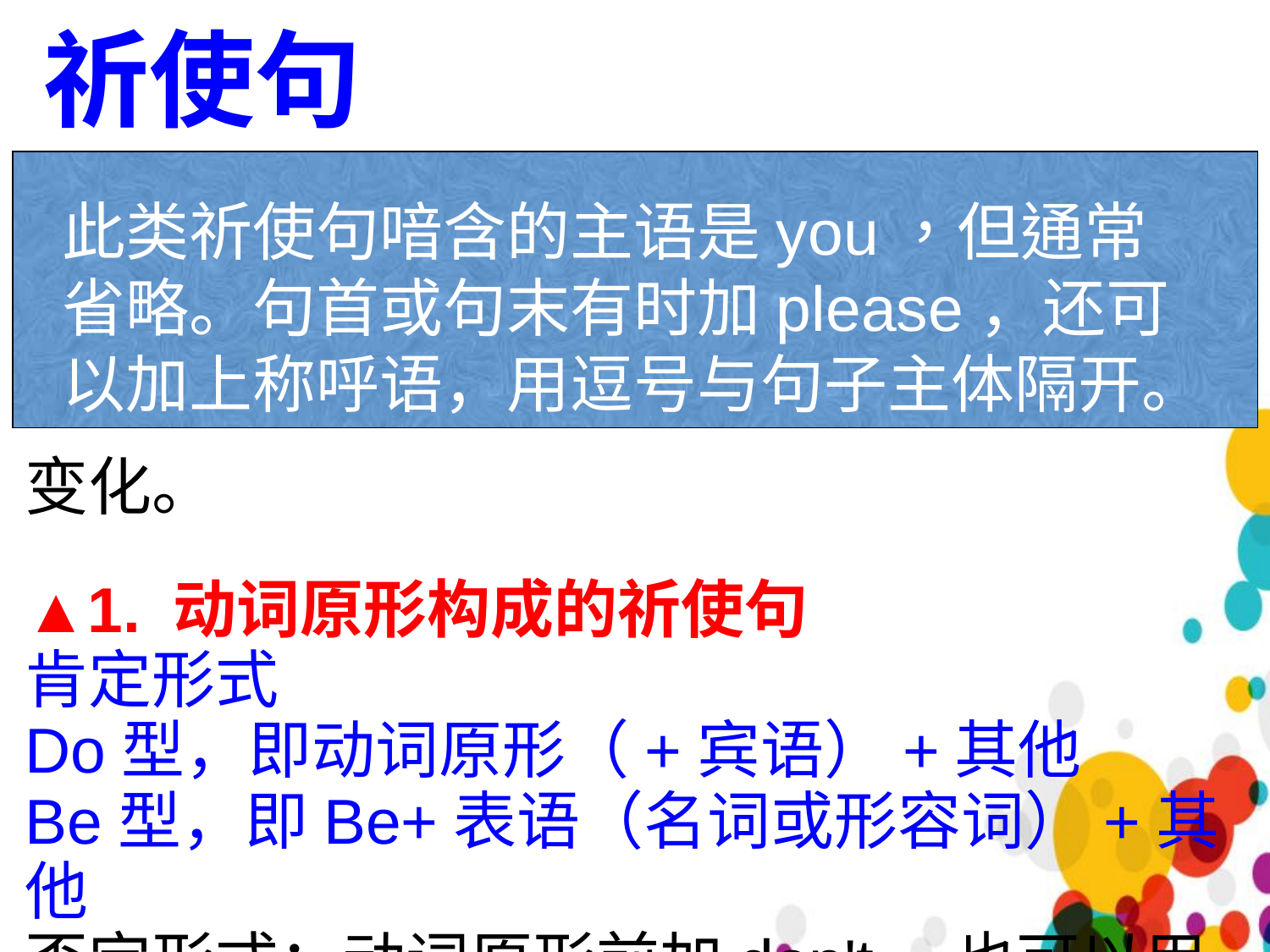

祈使句
      祈使句表达说话人对对方的叮嘱、劝告、希望、禁止、建议、请求或命令等。祈使句一 般以动词原形开头，无时态和数的变化。

▲1. 动词原形构成的祈使句
肯定形式
Do型，即动词原形（+宾语）+其他
Be型，即Be+表语（名词或形容词）+其他
否定形式：动词原形前加don't，也可以用否定副词never开头。
此类祈使句喑含的主语是you，但通常省略。句首或句末有时加please，还可以加上称呼语，用逗号与句子主体隔开。